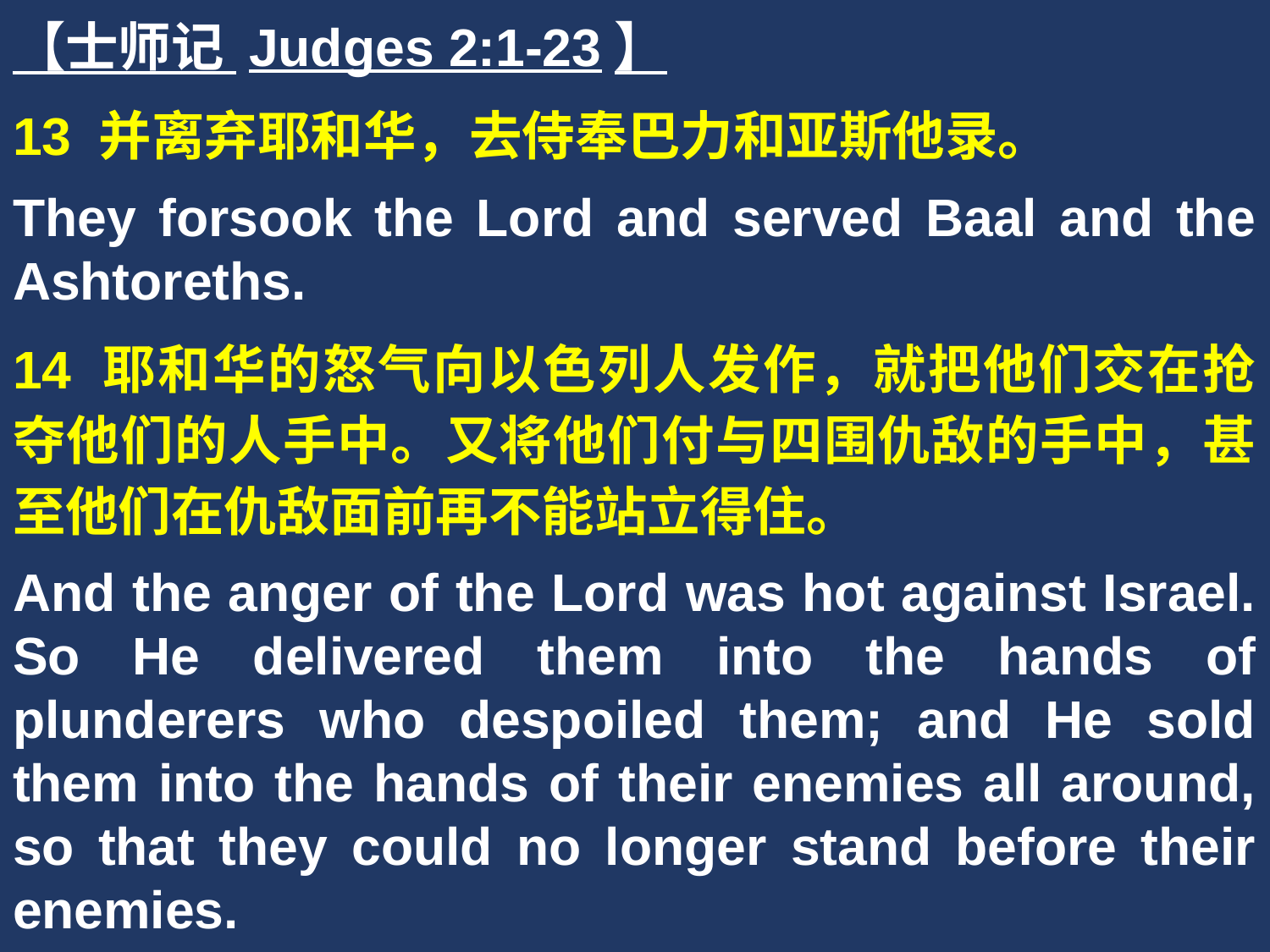

【士师记 Judges 2:1-23】
13 并离弃耶和华，去侍奉巴力和亚斯他录。
They forsook the Lord and served Baal and the Ashtoreths.
14 耶和华的怒气向以色列人发作，就把他们交在抢夺他们的人手中。又将他们付与四围仇敌的手中，甚至他们在仇敌面前再不能站立得住。
And the anger of the Lord was hot against Israel. So He delivered them into the hands of plunderers who despoiled them; and He sold them into the hands of their enemies all around, so that they could no longer stand before their enemies.